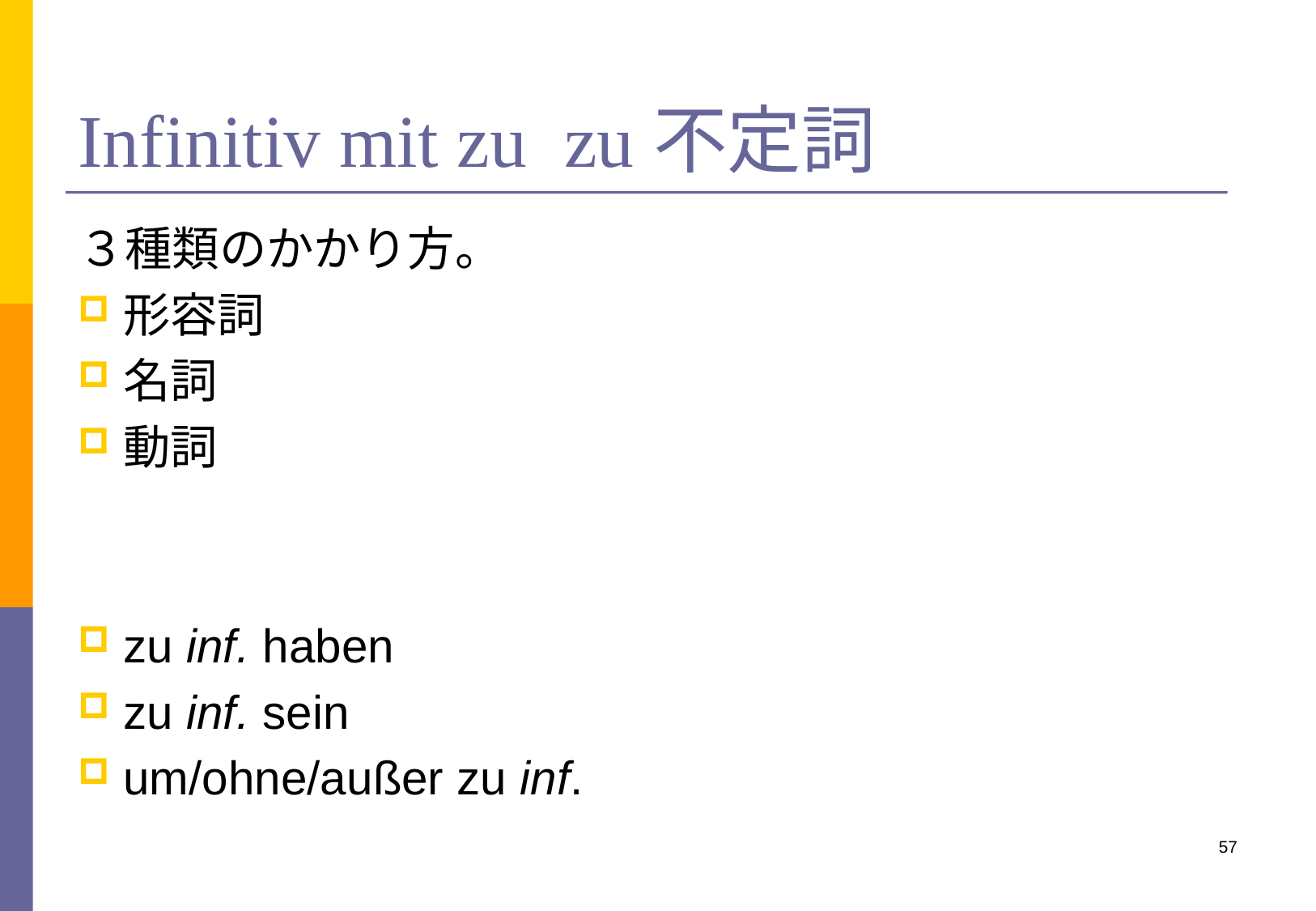

# Infinitiv mit zu  zu不定詞
３種類のかかり方。
形容詞
名詞
動詞

zu inf. haben
zu inf. sein
um/ohne/außer zu inf.
57